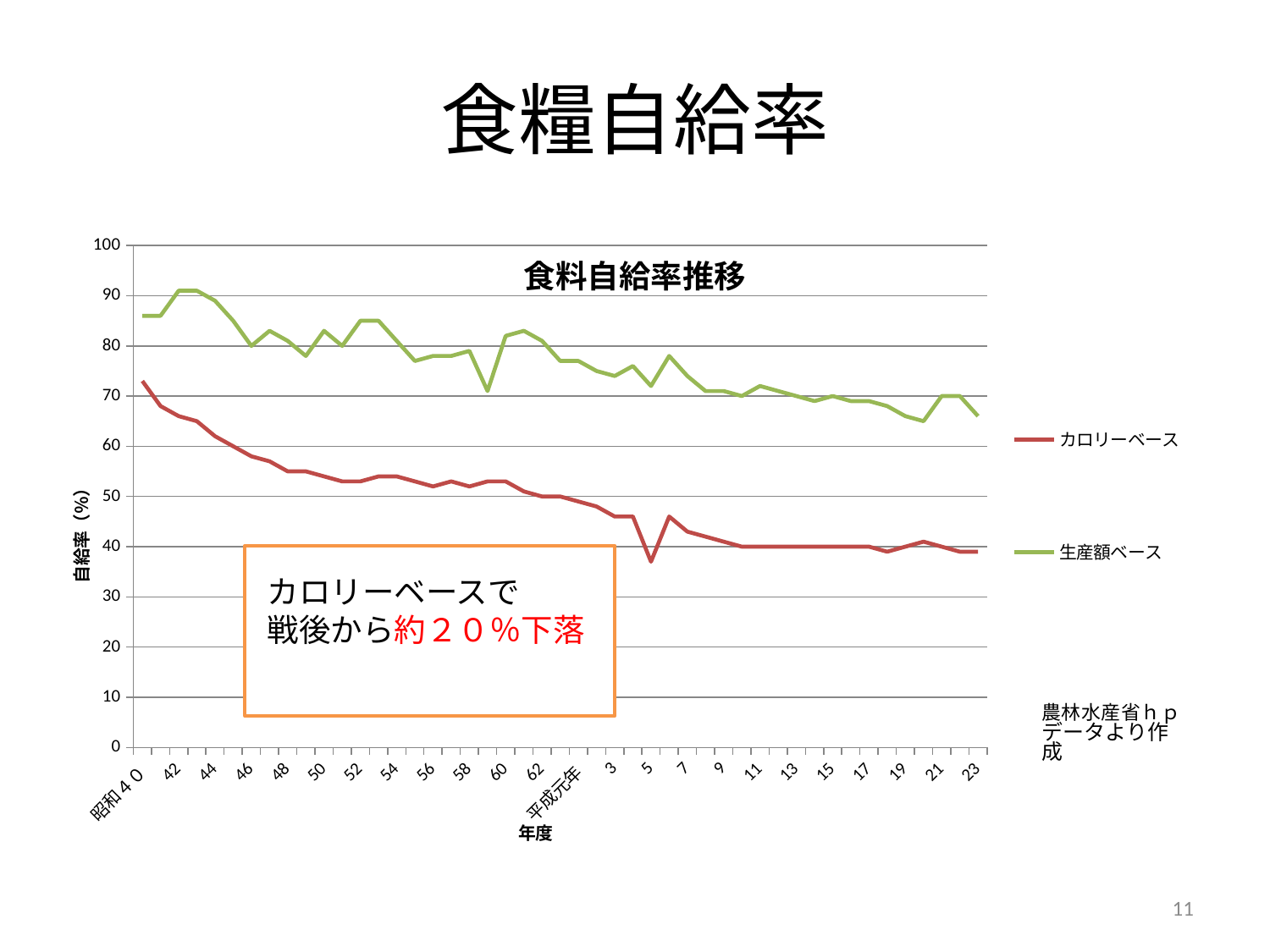

# 食糧自給率

### Chart: 食料自給率推移

| Category | カロリーベース | 生産額ベース |
|---|---|---|
| 昭和４０ | 73.0 | 86.0 |
| 41 | 68.0 | 86.0 |
| 42 | 66.0 | 91.0 |
| 43 | 65.0 | 91.0 |
| 44 | 62.0 | 89.0 |
| 45 | 60.0 | 85.0 |
| 46 | 58.0 | 80.0 |
| 47 | 57.0 | 83.0 |
| 48 | 55.0 | 81.0 |
| 49 | 55.0 | 78.0 |
| 50 | 54.0 | 83.0 |
| 51 | 53.0 | 80.0 |
| 52 | 53.0 | 85.0 |
| 53 | 54.0 | 85.0 |
| 54 | 54.0 | 81.0 |
| 55 | 53.0 | 77.0 |
| 56 | 52.0 | 78.0 |
| 57 | 53.0 | 78.0 |
| 58 | 52.0 | 79.0 |
| 59 | 53.0 | 71.0 |
| 60 | 53.0 | 82.0 |
| 61 | 51.0 | 83.0 |
| 62 | 50.0 | 81.0 |
| 63 | 50.0 | 77.0 |
| 平成元年 | 49.0 | 77.0 |
| 2 | 48.0 | 75.0 |
| 3 | 46.0 | 74.0 |
| 4 | 46.0 | 76.0 |
| 5 | 37.0 | 72.0 |
| 6 | 46.0 | 78.0 |
| 7 | 43.0 | 74.0 |
| 8 | 42.0 | 71.0 |
| 9 | 41.0 | 71.0 |
| 10 | 40.0 | 70.0 |
| 11 | 40.0 | 72.0 |
| 12 | 40.0 | 71.0 |
| 13 | 40.0 | 70.0 |
| 14 | 40.0 | 69.0 |
| 15 | 40.0 | 70.0 |
| 16 | 40.0 | 69.0 |
| 17 | 40.0 | 69.0 |
| 18 | 39.0 | 68.0 |
| 19 | 40.0 | 66.0 |
| 20 | 41.0 | 65.0 |
| 21 | 40.0 | 70.0 |
| 22 | 39.0 | 70.0 |
| 23 | 39.0 | 66.0 |
カロリーベースで
戦後から約２０％下落
11